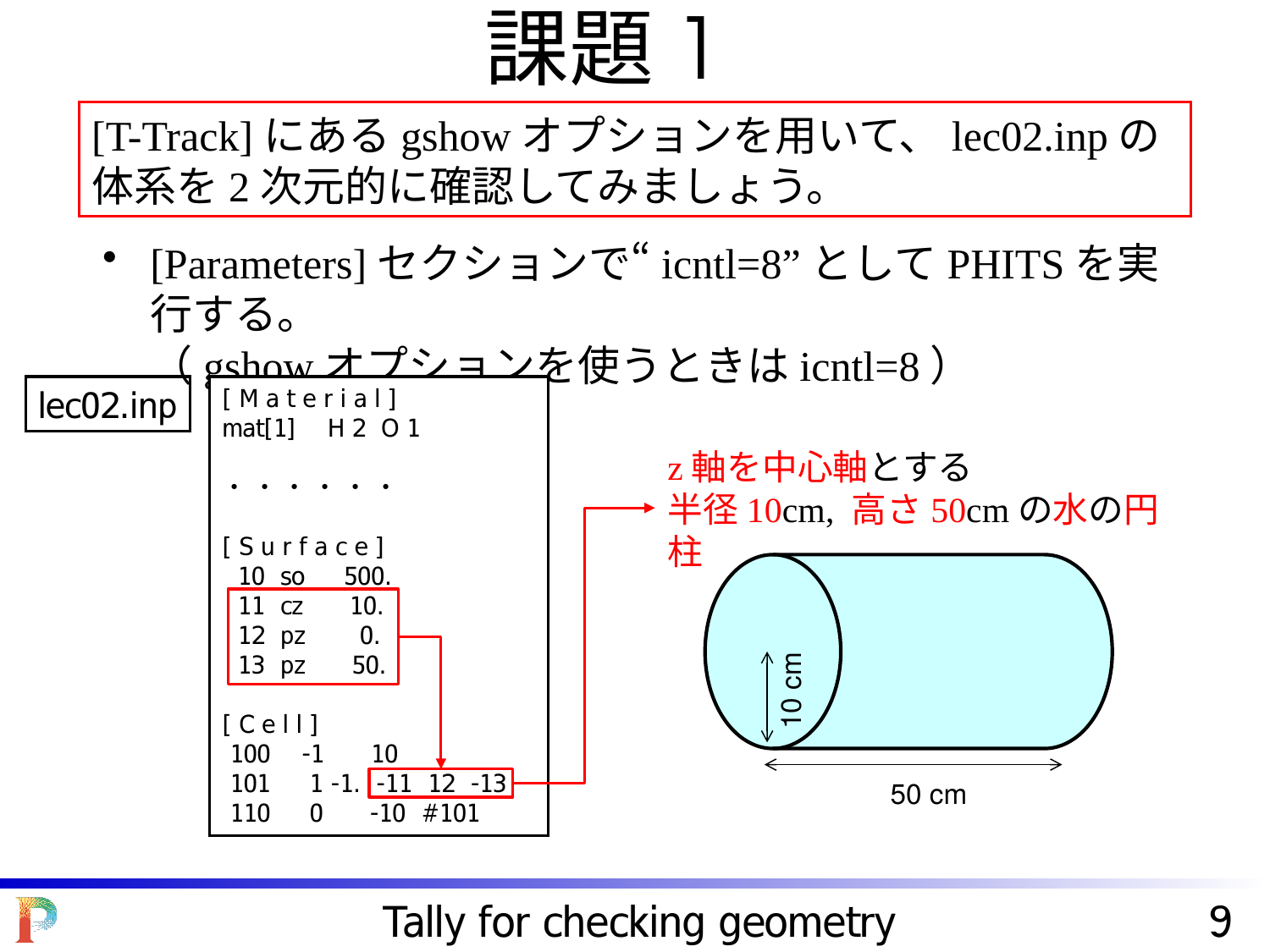

課題1
[T-Track]にあるgshowオプションを用いて、lec02.inpの体系を2次元的に確認してみましょう。
[Parameters]セクションで“icntl=8”としてPHITSを実行する。
    （gshowオプションを使うときはicntl=8）
lec02.inp
[ M a t e r i a l ]
mat[1]    H 2  O 1

・ ・ ・ ・ ・ ・

[ S u r f a c e ]
  10  so     500.
  11  cz      10.
  12  pz       0.
  13  pz      50.

[ C e l l ]
 100    -1      10
 101     1 -1.  -11  12  -13
 110     0      -10  #101
z軸を中心軸とする
半径10cm, 高さ50cmの水の円柱

10 cm
50 cm

Tally for checking geometry